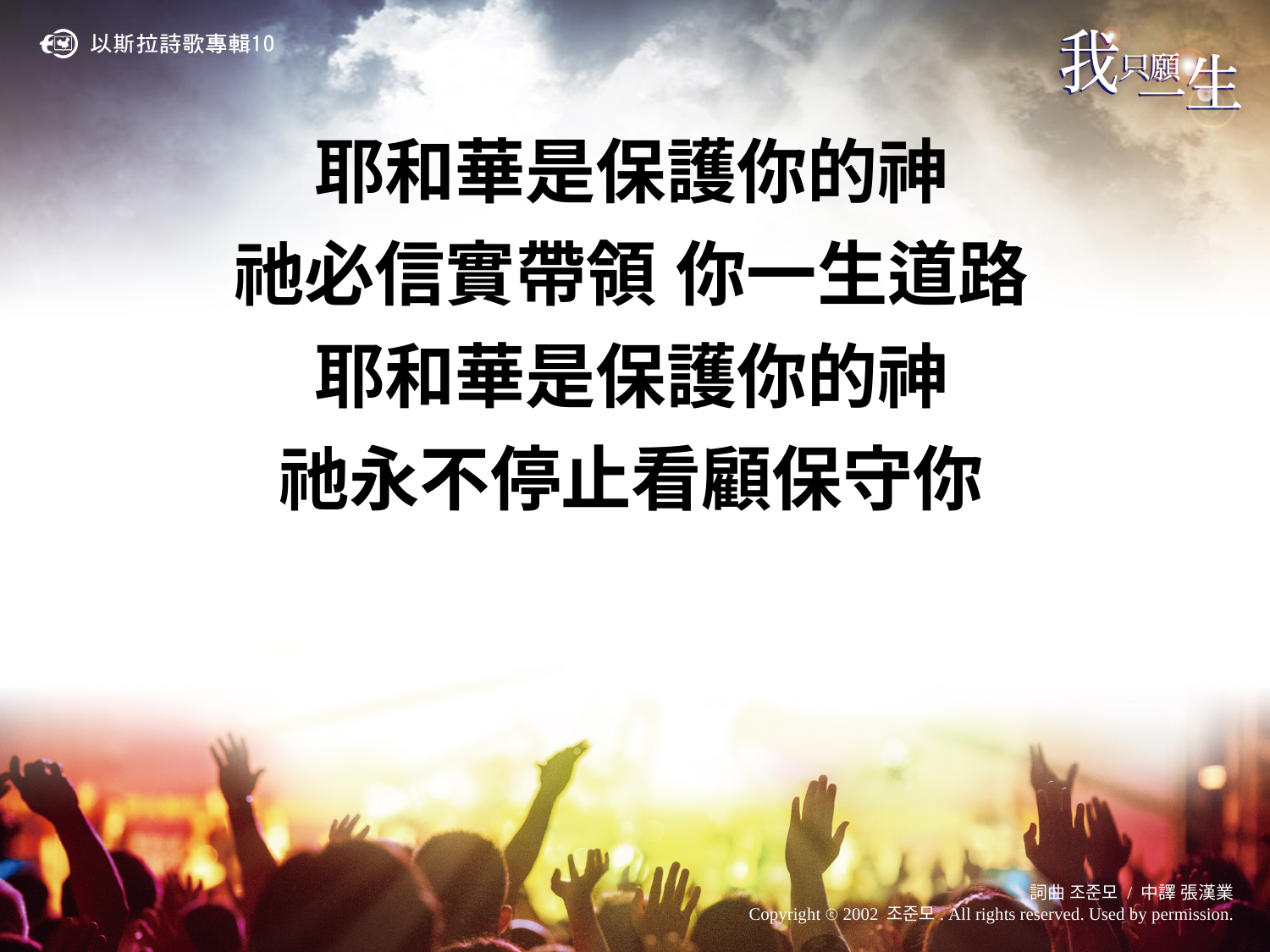

耶和華是保護你的神
祂必信實帶領 你一生道路
耶和華是保護你的神
祂永不停止看顧保守你
詞曲 조준모 / 中譯 張漢業
Copyright ⓒ 2002 조준모. All rights reserved. Used by permission.